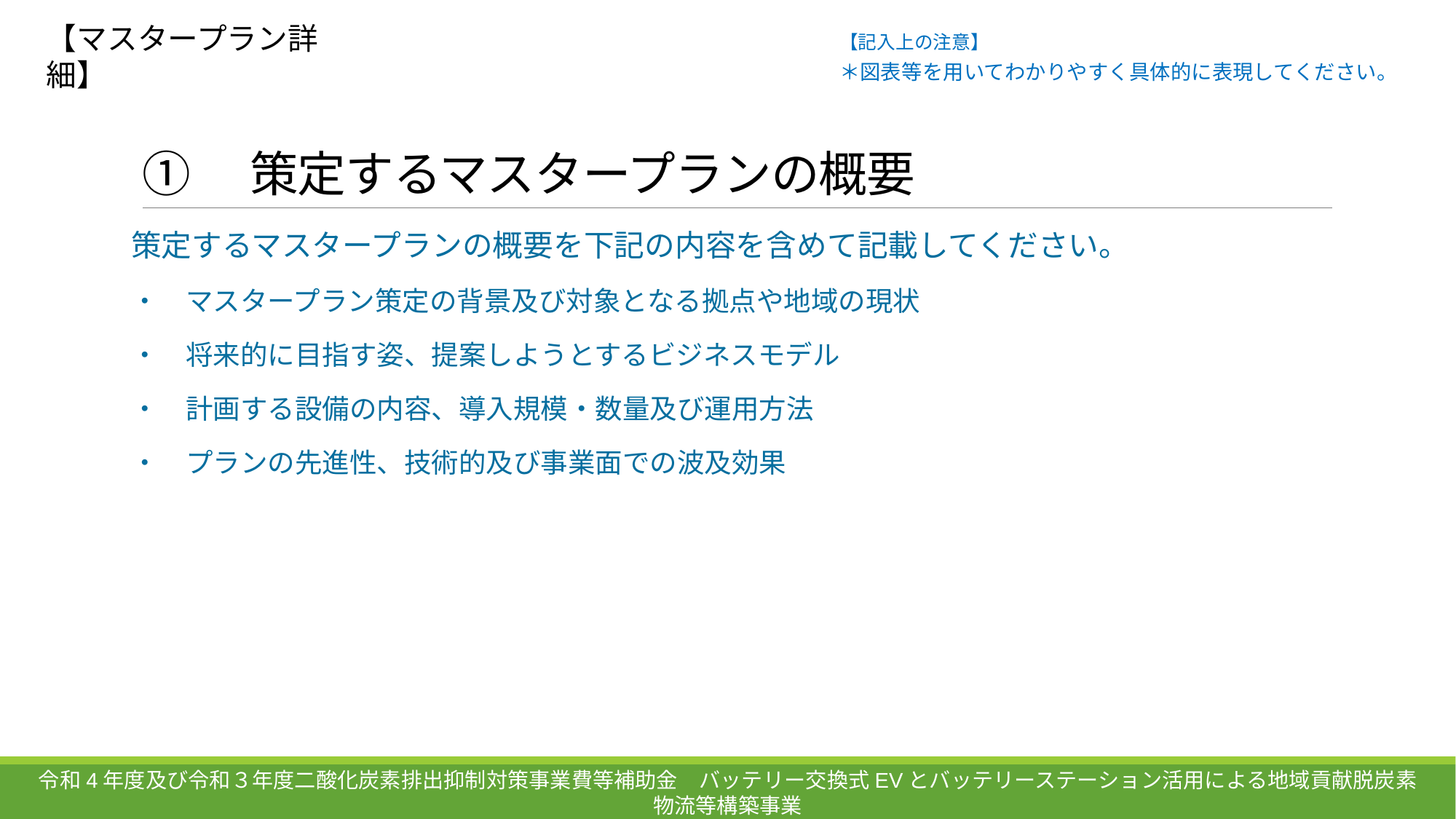

【マスタープラン詳細】
【記入上の注意】
＊図表等を用いてわかりやすく具体的に表現してください。
# ①　策定するマスタープランの概要
策定するマスタープランの概要を下記の内容を含めて記載してください。
・　マスタープラン策定の背景及び対象となる拠点や地域の現状
・　将来的に目指す姿、提案しようとするビジネスモデル
・　計画する設備の内容、導入規模・数量及び運用方法
・　プランの先進性、技術的及び事業面での波及効果

令和4年度及び令和３年度二酸化炭素排出抑制対策事業費等補助金　バッテリー交換式EVとバッテリーステーション活用による地域貢献脱炭素物流等構築事業